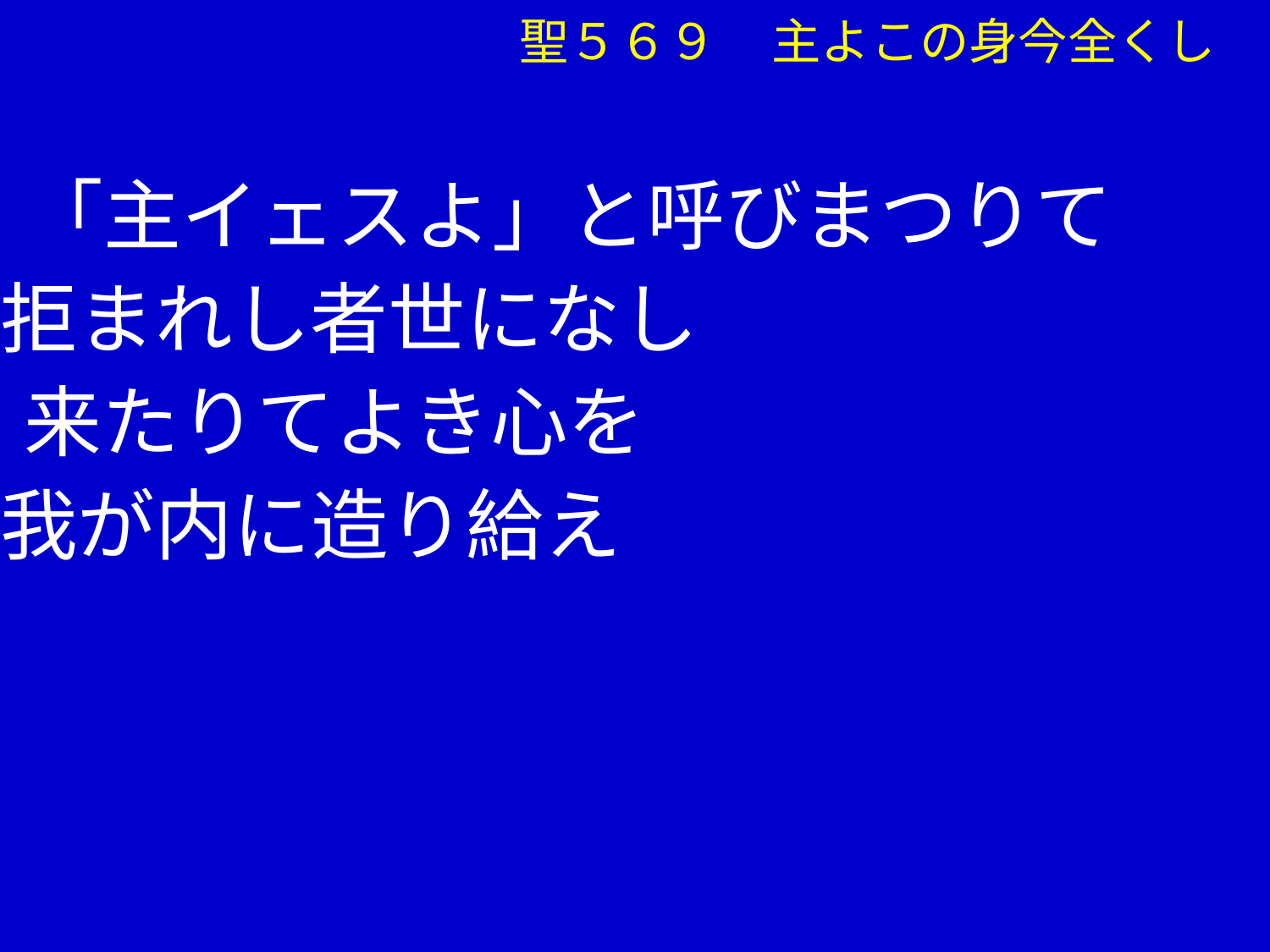

聖５６９     主よこの身今全くし
④ 「主イェスよ」と呼びまつりて
    拒まれし者世になし
　  来たりてよき心を
    我が内に造り給え